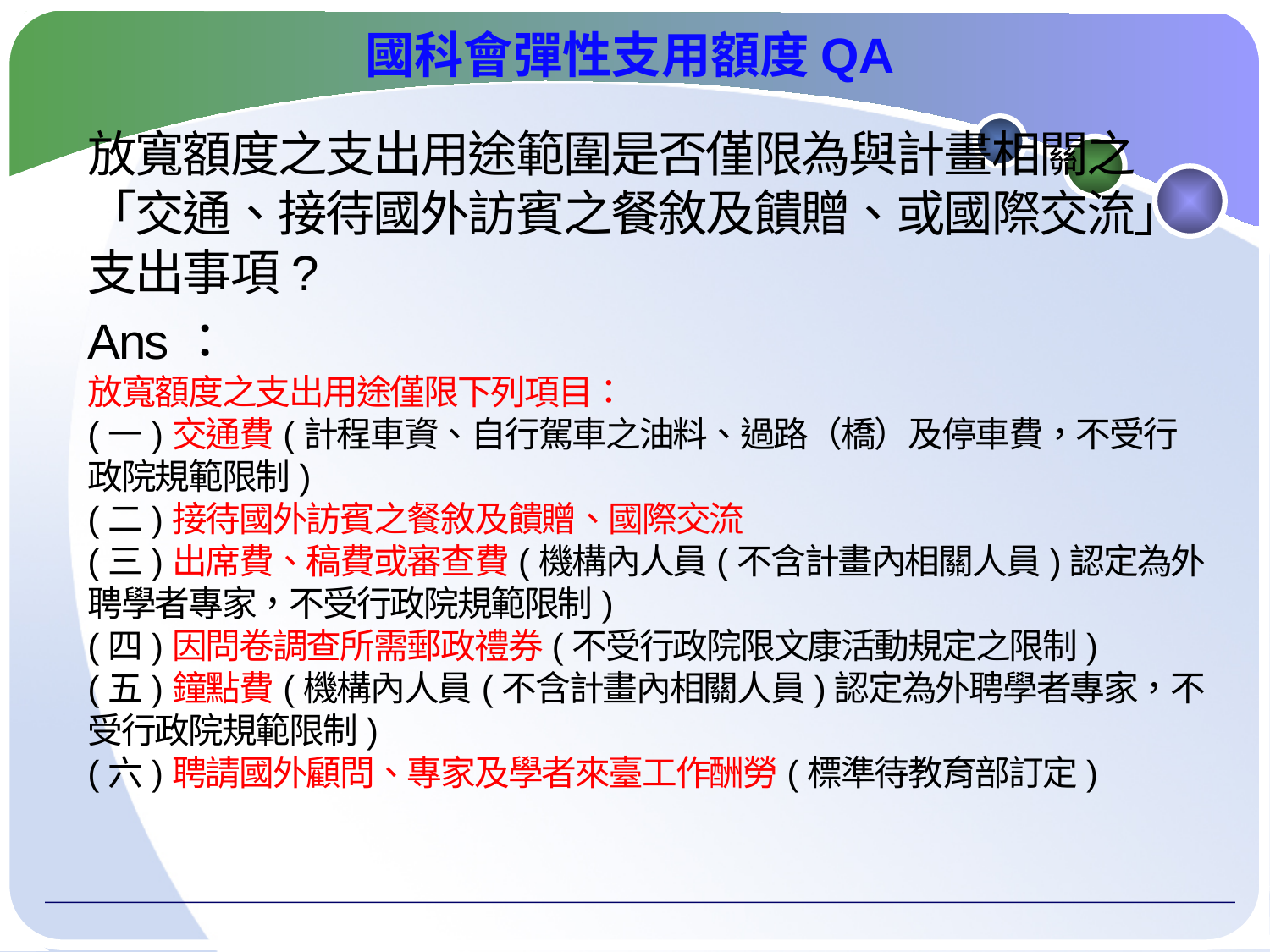

# 國科會彈性支用額度QA
放寬額度之支出用途範圍是否僅限為與計畫相關之「交通、接待國外訪賓之餐敘及饋贈、或國際交流」支出事項?
Ans：
放寬額度之支出用途僅限下列項目：
(一)交通費(計程車資、自行駕車之油料、過路（橋）及停車費，不受行政院規範限制)
(二)接待國外訪賓之餐敘及饋贈、國際交流
(三)出席費、稿費或審查費(機構內人員(不含計畫內相關人員)認定為外聘學者專家，不受行政院規範限制)
(四)因問卷調查所需郵政禮券(不受行政院限文康活動規定之限制)
(五)鐘點費(機構內人員(不含計畫內相關人員)認定為外聘學者專家，不受行政院規範限制)
(六)聘請國外顧問、專家及學者來臺工作酬勞(標準待教育部訂定)